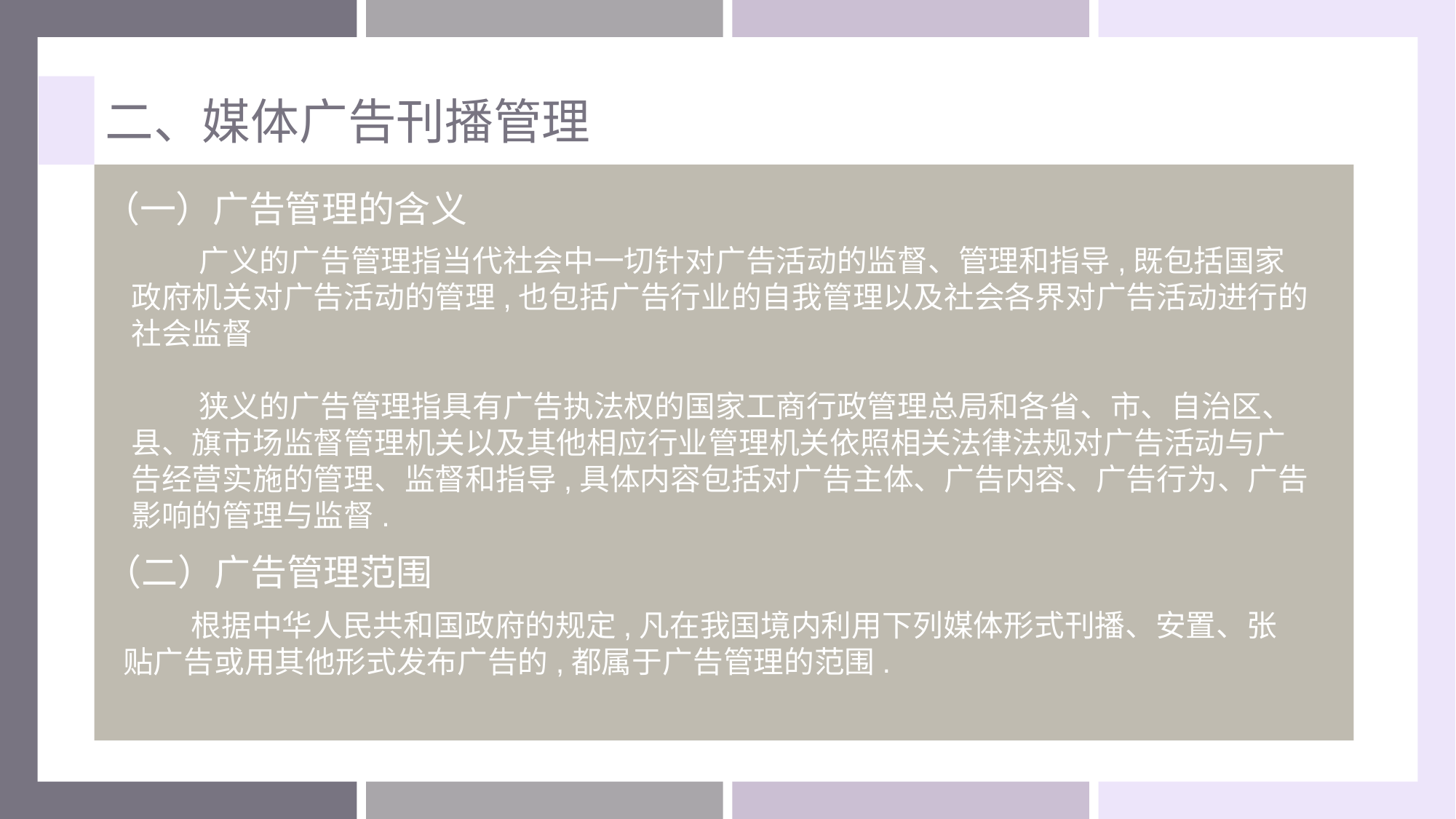

二、媒体广告刊播管理

（一）广告管理的含义
         广义的广告管理指当代社会中一切针对广告活动的监督、管理和指导,既包括国家政府机关对广告活动的管理,也包括广告行业的自我管理以及社会各界对广告活动进行的社会监督

         狭义的广告管理指具有广告执法权的国家工商行政管理总局和各省、市、自治区、县、旗市场监督管理机关以及其他相应行业管理机关依照相关法律法规对广告活动与广告经营实施的管理、监督和指导,具体内容包括对广告主体、广告内容、广告行为、广告影响的管理与监督.
（二）广告管理范围
         根据中华人民共和国政府的规定,凡在我国境内利用下列媒体形式刊播、安置、张贴广告或用其他形式发布广告的,都属于广告管理的范围.